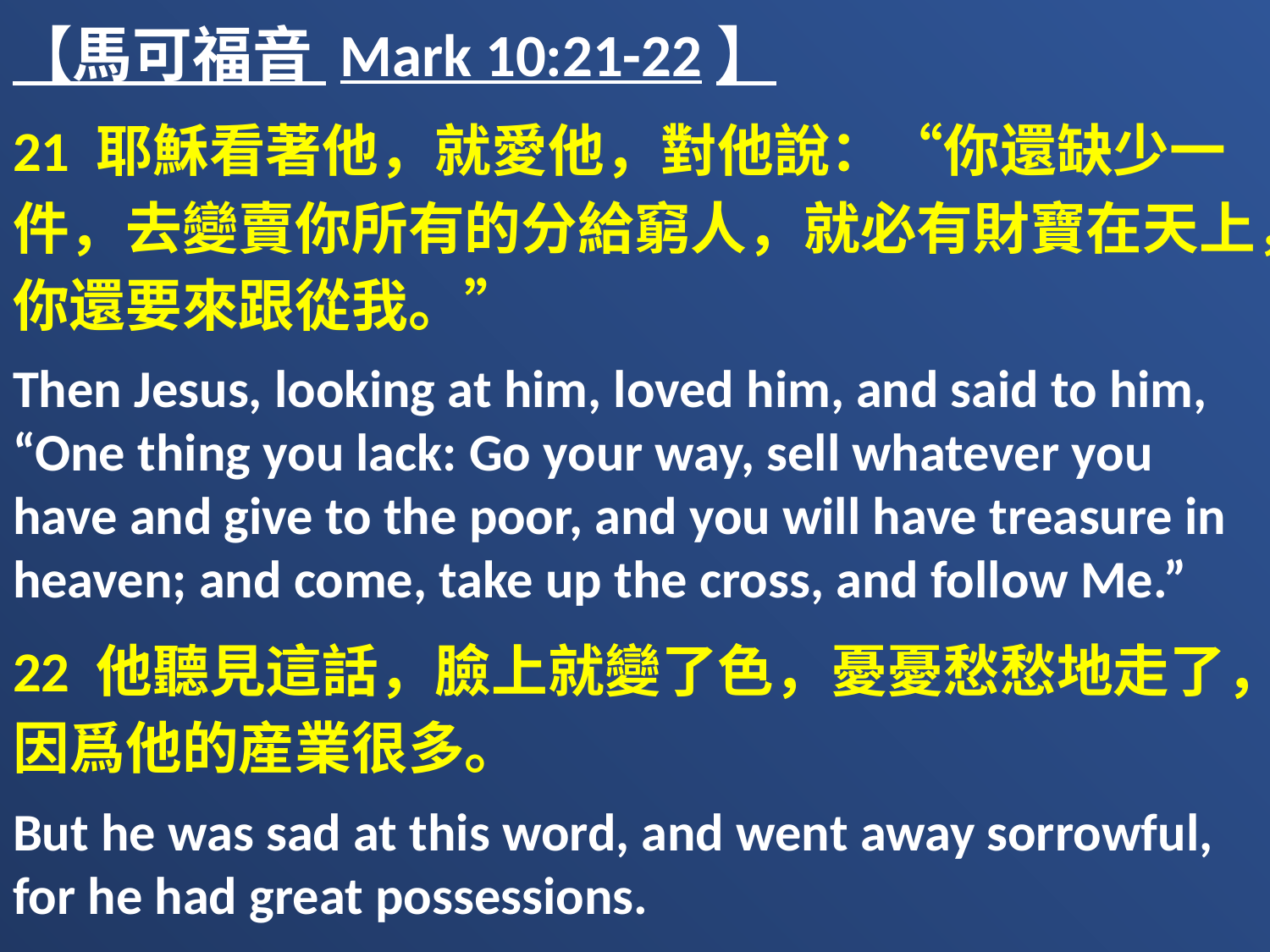

【馬可福音 Mark 10:21-22】
21 耶穌看著他，就愛他，對他說：“你還缺少一件，去變賣你所有的分給窮人，就必有財寶在天上，你還要來跟從我。”
Then Jesus, looking at him, loved him, and said to him, “One thing you lack: Go your way, sell whatever you have and give to the poor, and you will have treasure in heaven; and come, take up the cross, and follow Me.”
22 他聽見這話，臉上就變了色，憂憂愁愁地走了，因爲他的産業很多。
But he was sad at this word, and went away sorrowful, for he had great possessions.